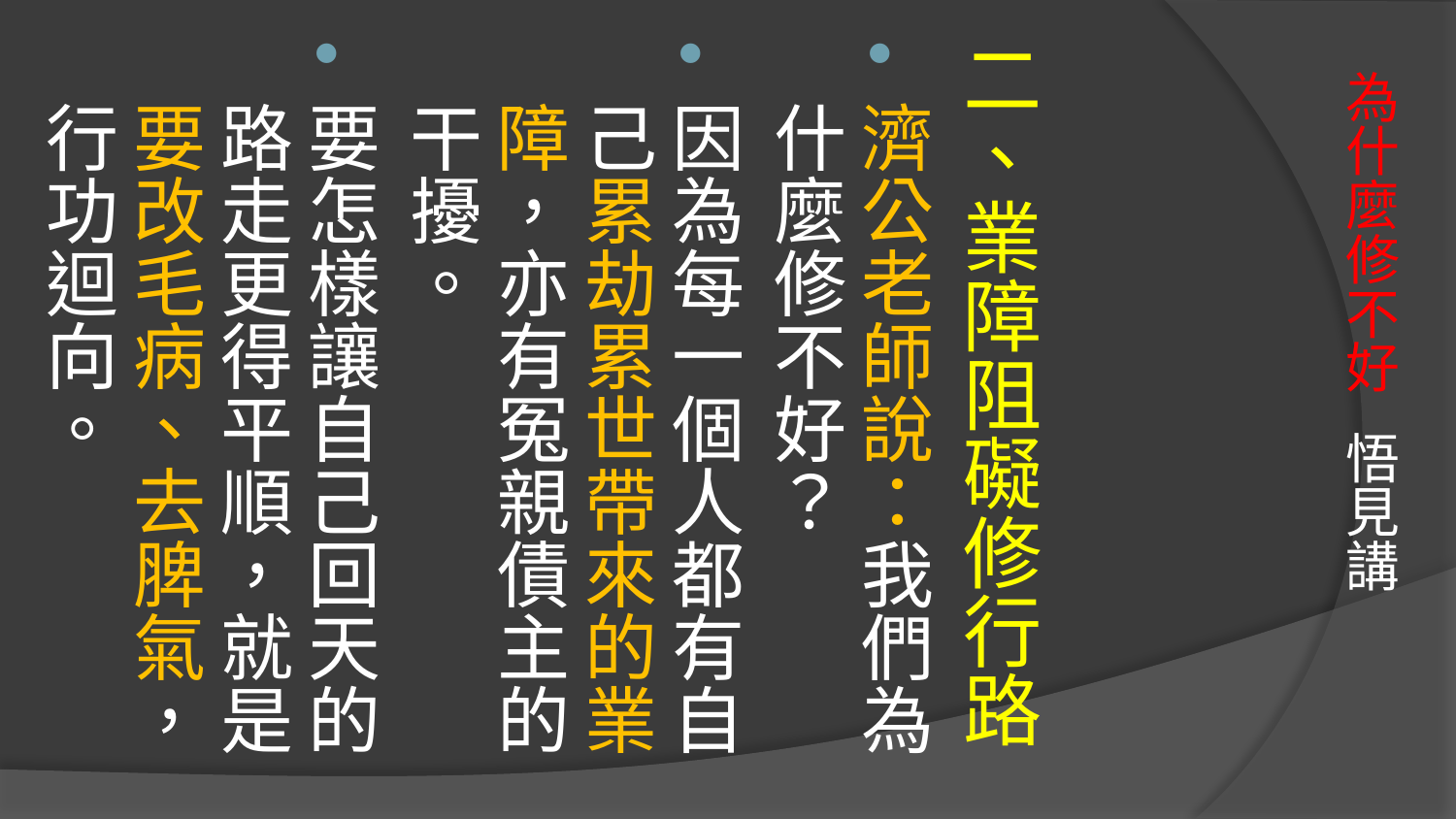

二、業障阻礙修行路
濟公老師說：我們為什麼修不好？
因為每一個人都有自己累劫累世帶來的業障，亦有冤親債主的干擾。
要怎樣讓自己回天的路走更得平順，就是要改毛病、去脾氣，行功迴向。
# 為什麼修不好   悟見講